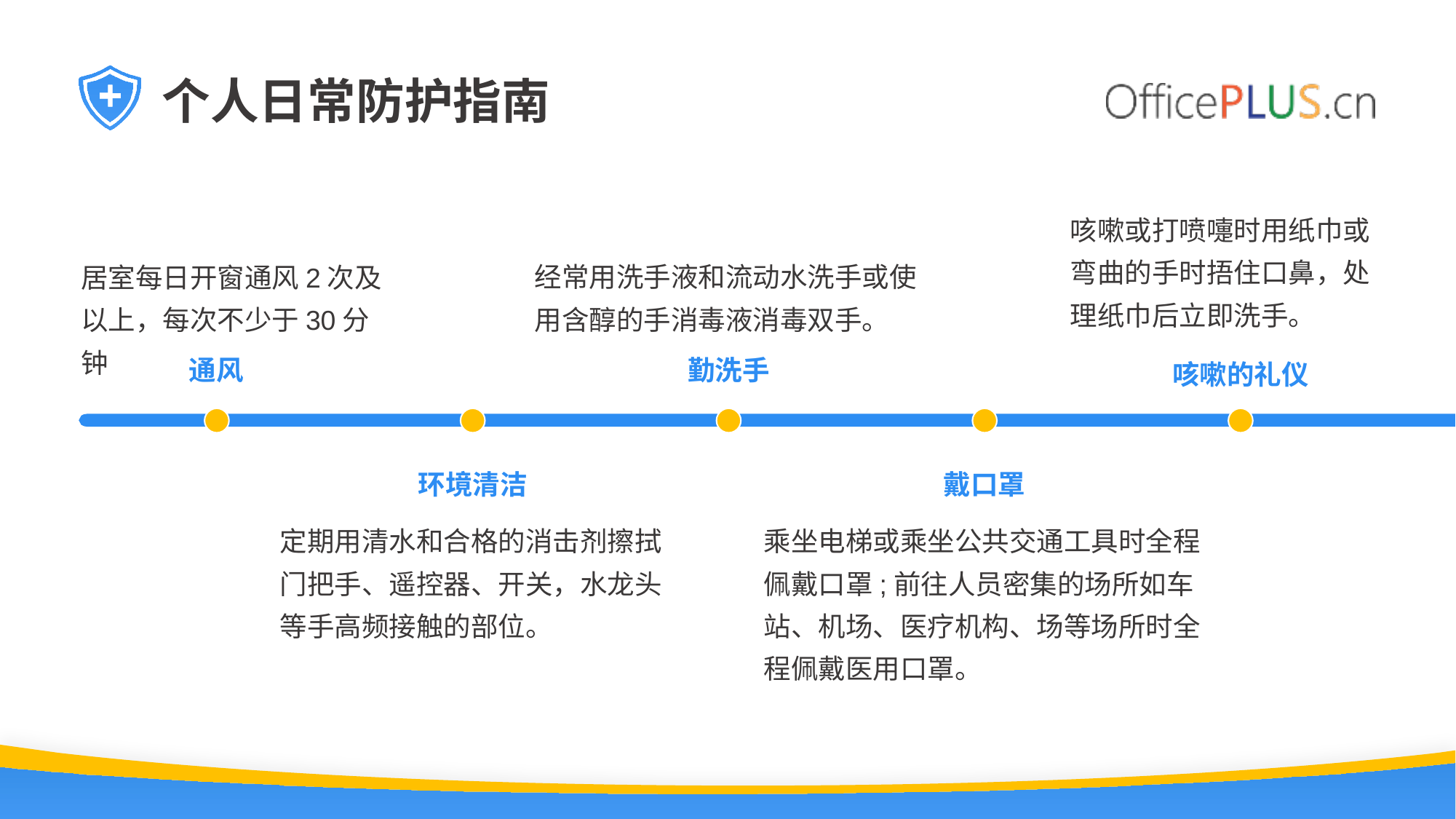

个人日常防护指南
咳嗽或打喷嚏时用纸巾或弯曲的手时捂住口鼻，处理纸巾后立即洗手。
经常用洗手液和流动水洗手或使用含醇的手消毒液消毒双手。
居室每日开窗通风2次及以上，每次不少于30分钟
通风
勤洗手
咳嗽的礼仪

戴口罩
环境清洁
定期用清水和合格的消击剂擦拭门把手、遥控器、开关，水龙头等手高频接触的部位。
乘坐电梯或乘坐公共交通工具时全程佩戴口罩;前往人员密集的场所如车站、机场、医疗机构、场等场所时全程佩戴医用口罩。